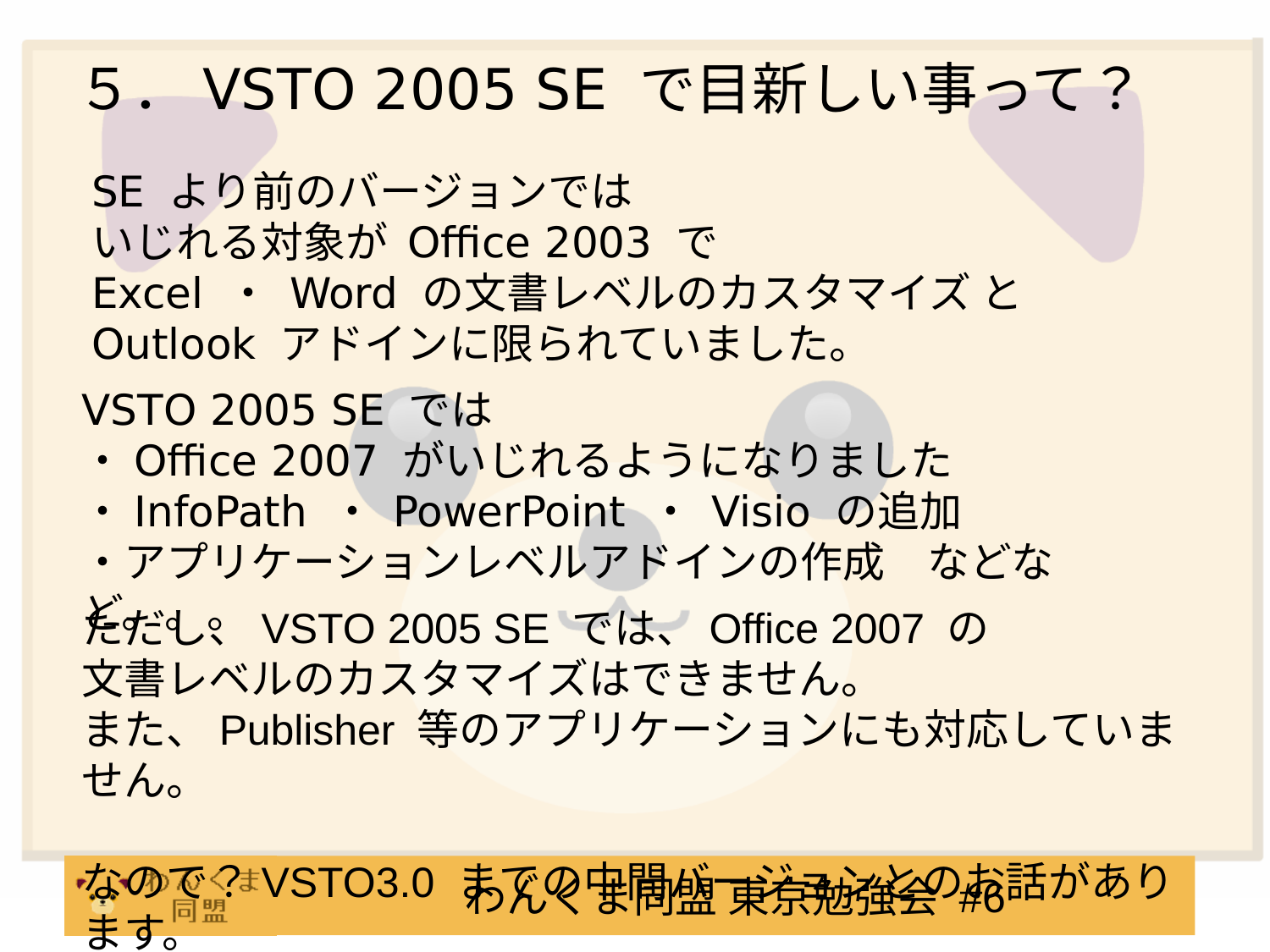

# ５．VSTO 2005 SE で目新しい事って？

SE より前のバージョンでは
いじれる対象が Office 2003 で
Excel ・ Word の文書レベルのカスタマイズ と Outlook アドインに限られていました。
VSTO 2005 SE では
・Office 2007 がいじれるようになりました
・InfoPath ・ PowerPoint ・ Visio の追加
・アプリケーションレベルアドインの作成　などなど。。。
ただし、VSTO 2005 SE では、Office 2007 の
文書レベルのカスタマイズはできません。
また、Publisher 等のアプリケーションにも対応していません。

なので？VSTO3.0 までの中間バージョンとのお話があります。